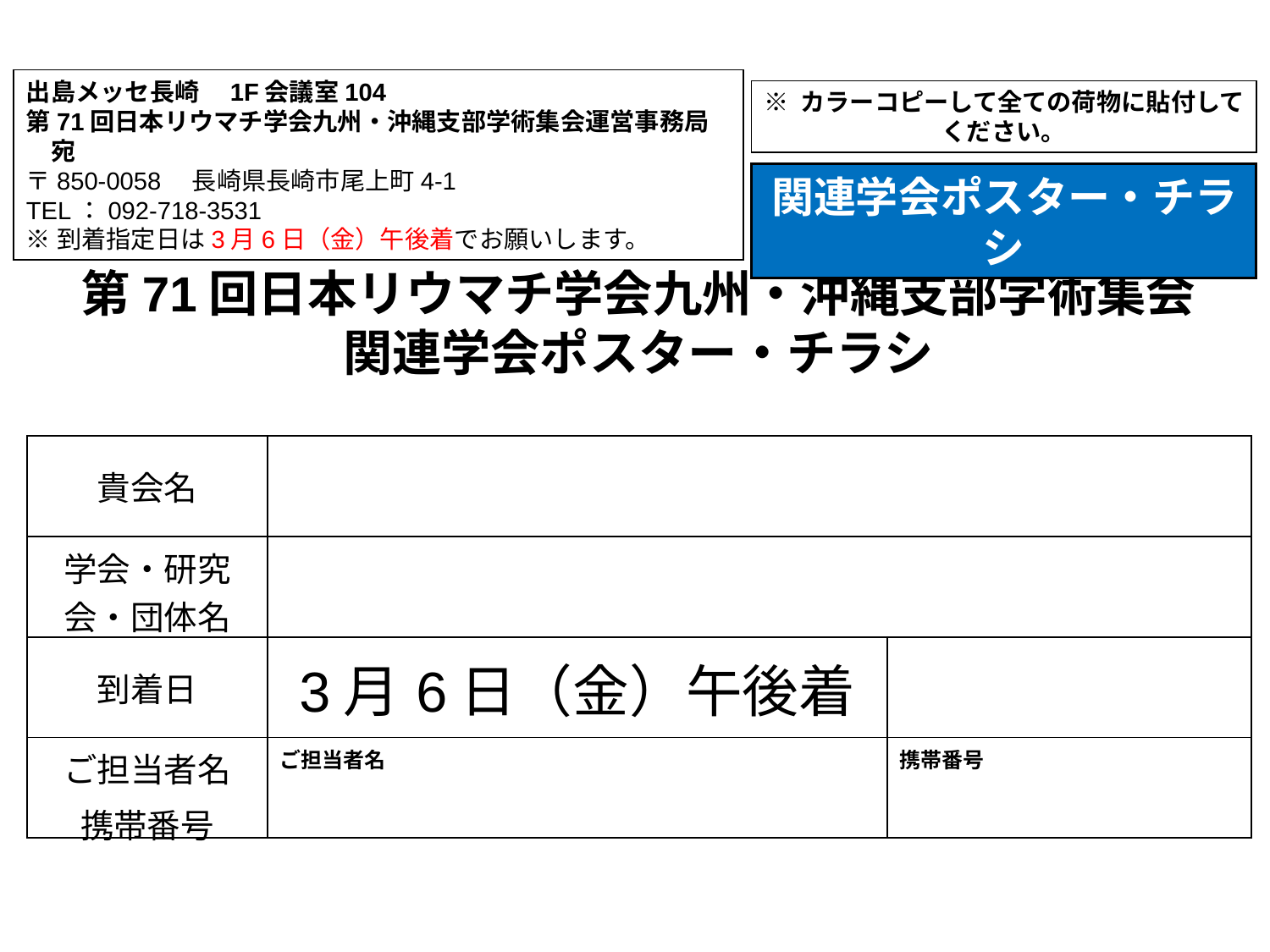

出島メッセ長崎　1F会議室104
第71回日本リウマチ学会九州・沖縄支部学術集会運営事務局　宛
〒850-0058　長崎県長崎市尾上町4-1
TEL：092-718-3531
※到着指定日は3月6日（金）午後着でお願いします。
※ カラーコピーして全ての荷物に貼付してください。
関連学会ポスター・チラシ
第71回日本リウマチ学会九州・沖縄支部学術集会
関連学会ポスター・チラシ
| 貴会名 |  |  |
| --- | --- | --- |
| 学会・研究会・団体名 |  |  |
| 到着日 | 3月6日（金）午後着 |  |
| ご担当者名 携帯番号 | ご担当者名 | 携帯番号 |